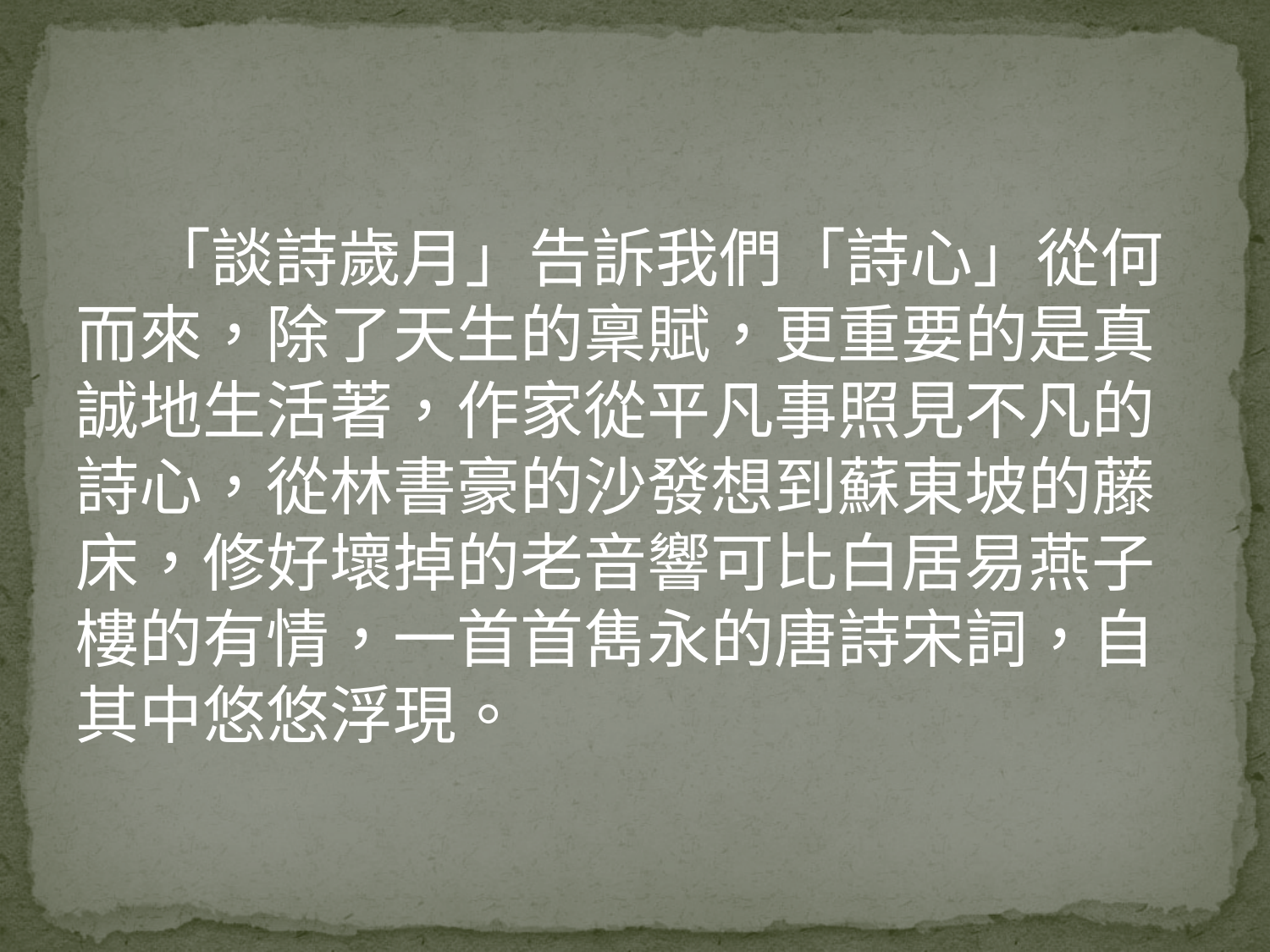

#
    「談詩歲月」告訴我們「詩心」從何而來，除了天生的稟賦，更重要的是真誠地生活著，作家從平凡事照見不凡的詩心，從林書豪的沙發想到蘇東坡的藤床，修好壞掉的老音響可比白居易燕子樓的有情，一首首雋永的唐詩宋詞，自其中悠悠浮現。